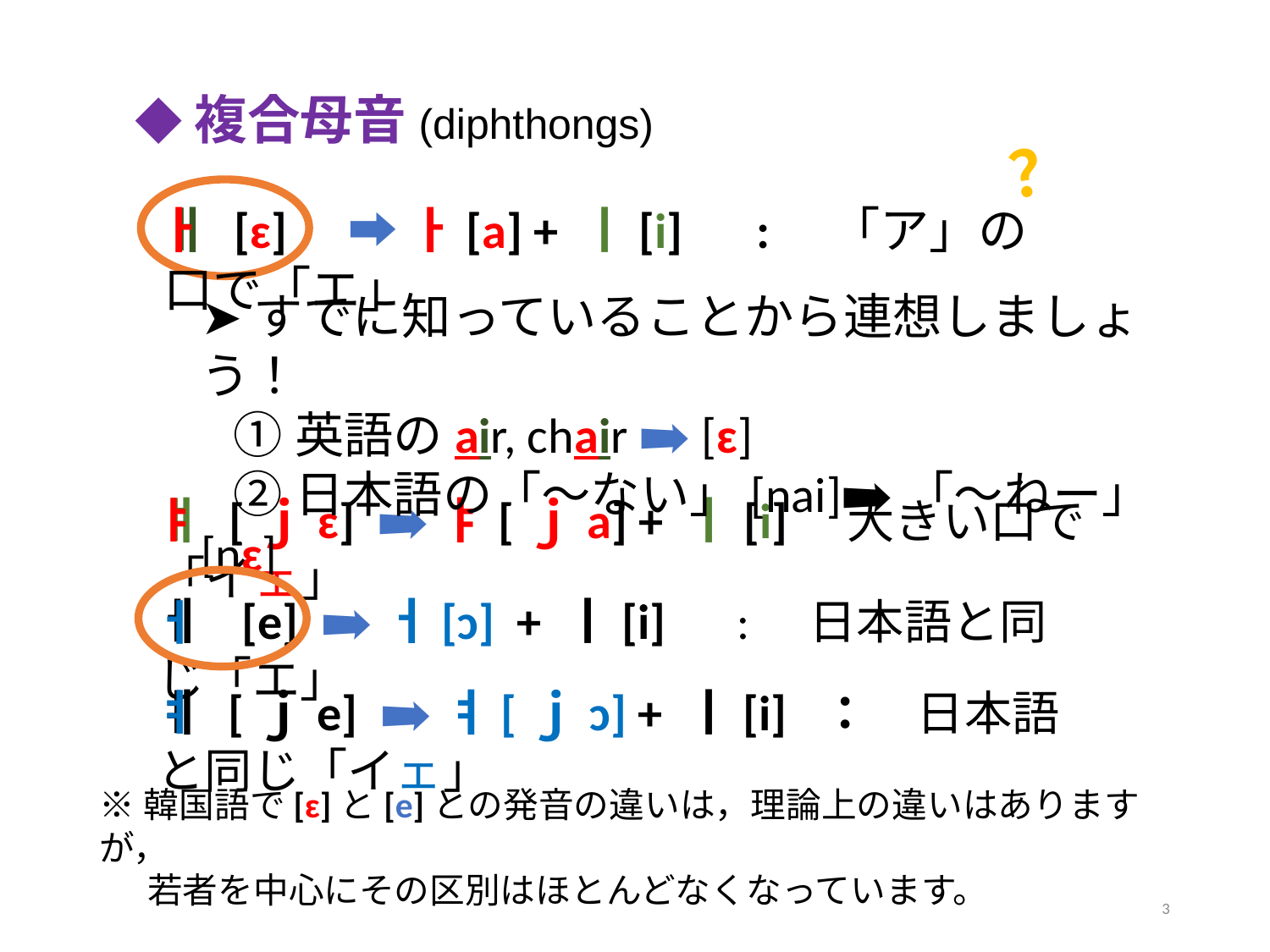

# ◆複合母音(diphthongs)
？

ㅏ
ㅐ [ɛ]　➡ ㅏ[a] + ㅣ[i]　:　「ア」の口で「エ」

➤すでに知っていることから連想しましょう！
   ①英語のair, chair ➡ [ɛ]
   ②日本語の「～ない」[nai]➡「～ねー」[nɛ]
ㅒ [ｊɛ]  ➡ㅑ[ｊa] + ㅣ[i]　大きい口で「イェ」
ㅑ

ㅔ  [e]  ➡ㅓ[ɔ]  + ㅣ[i]　:　日本語と同じ「エ」
ㅓ
ㅖ [ｊe]  ➡ㅕ[ｊɔ] + ㅣ[i]  ：　日本語と同じ「イェ」
ㅕ
※韓国語で[ɛ]と[e]との発音の違いは，理論上の違いはありますが，
     若者を中心にその区別はほとんどなくなっています。
3